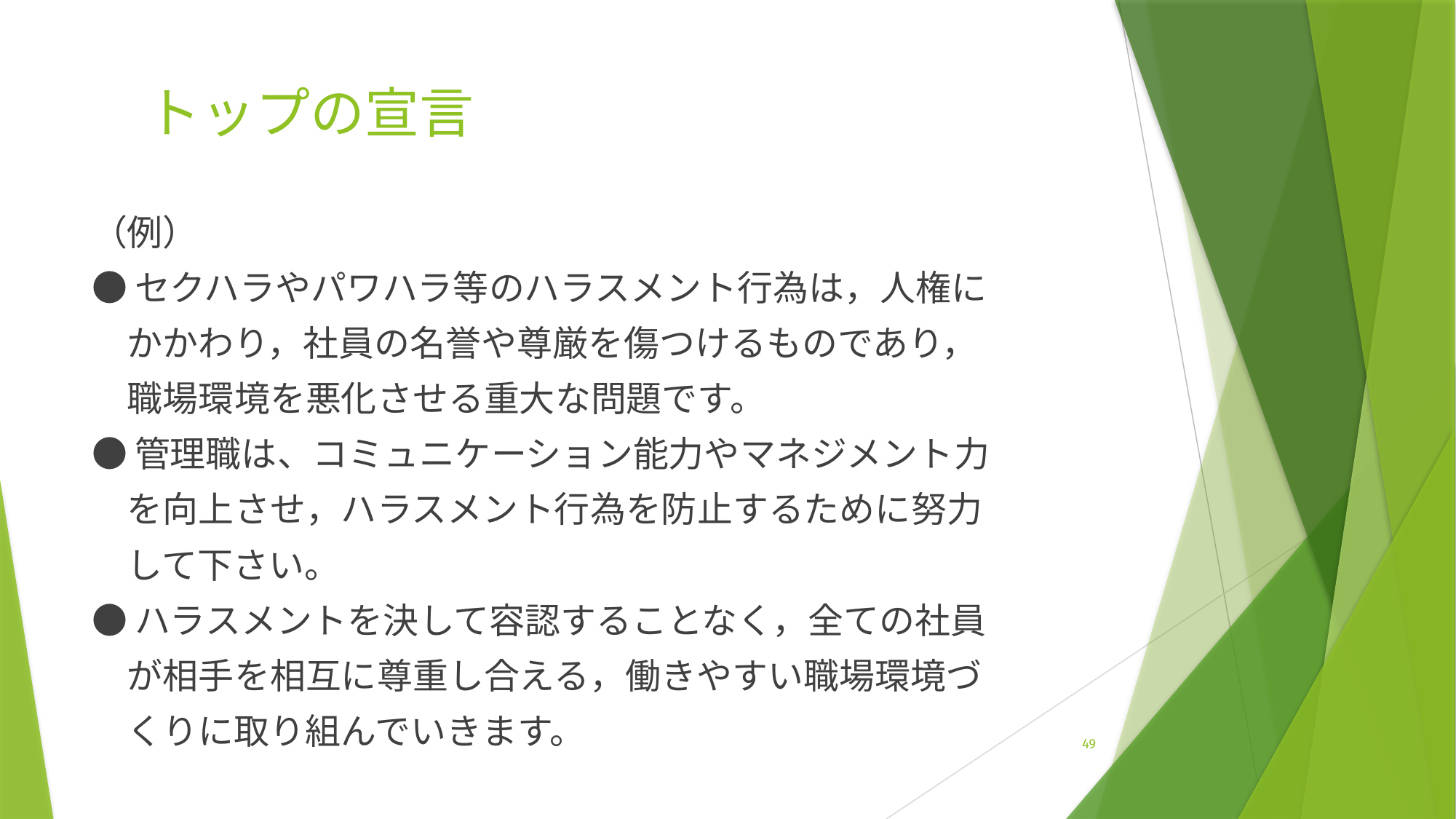

# トップの宣言

（例）
●セクハラやパワハラ等のハラスメント行為は，人権に
　かかわり，社員の名誉や尊厳を傷つけるものであり，
　職場環境を悪化させる重大な問題です。
●管理職は、コミュニケーション能力やマネジメント力
　を向上させ，ハラスメント行為を防止するために努力
　して下さい。
●ハラスメントを決して容認することなく，全ての社員
　が相手を相互に尊重し合える，働きやすい職場環境づ
　くりに取り組んでいきます。
49